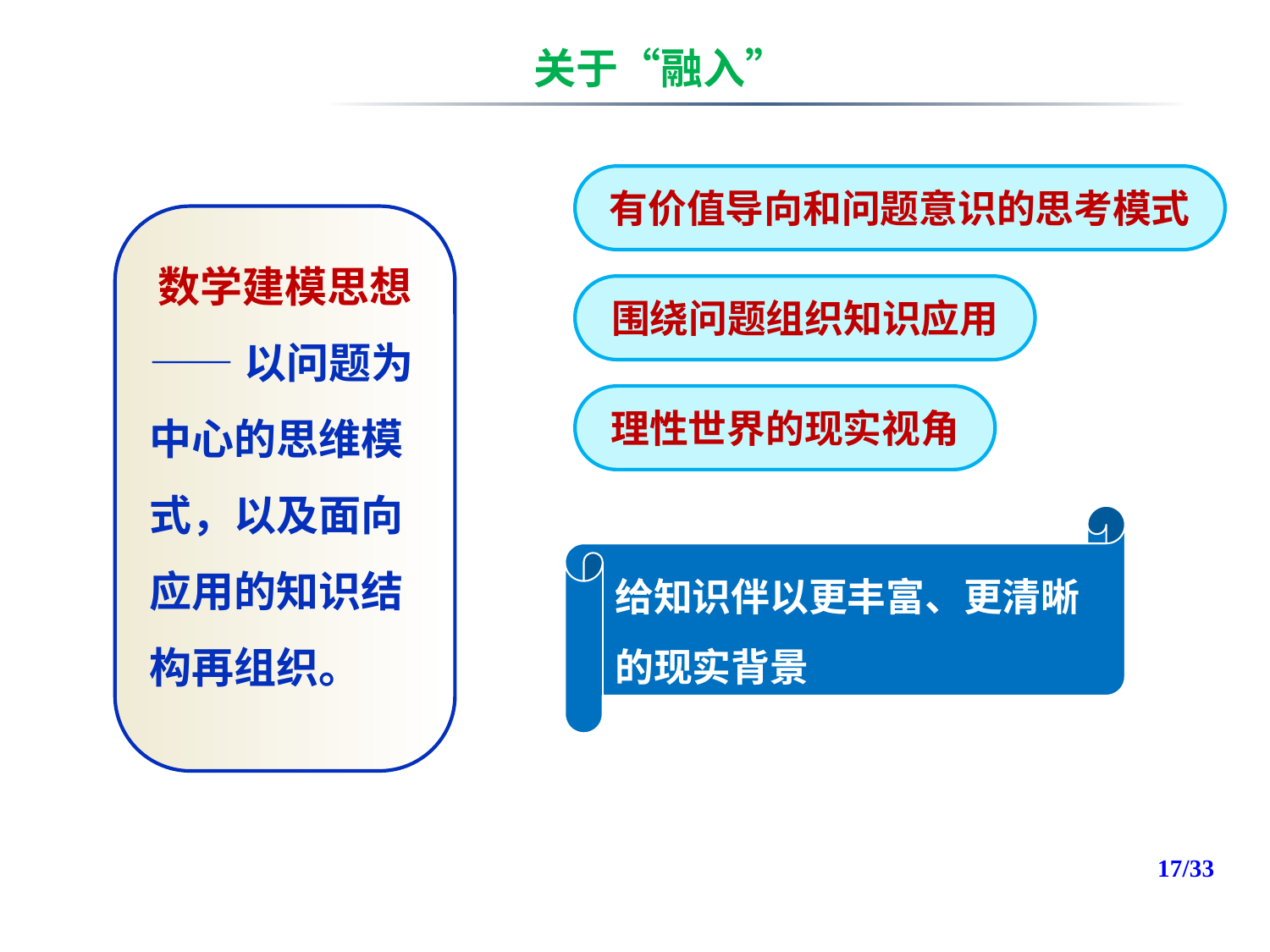

关于“融入”
有价值导向和问题意识的思考模式
数学建模思想
——以问题为中心的思维模式，以及面向应用的知识结构再组织。

围绕问题组织知识应用
理性世界的现实视角
给知识伴以更丰富、更清晰的现实背景